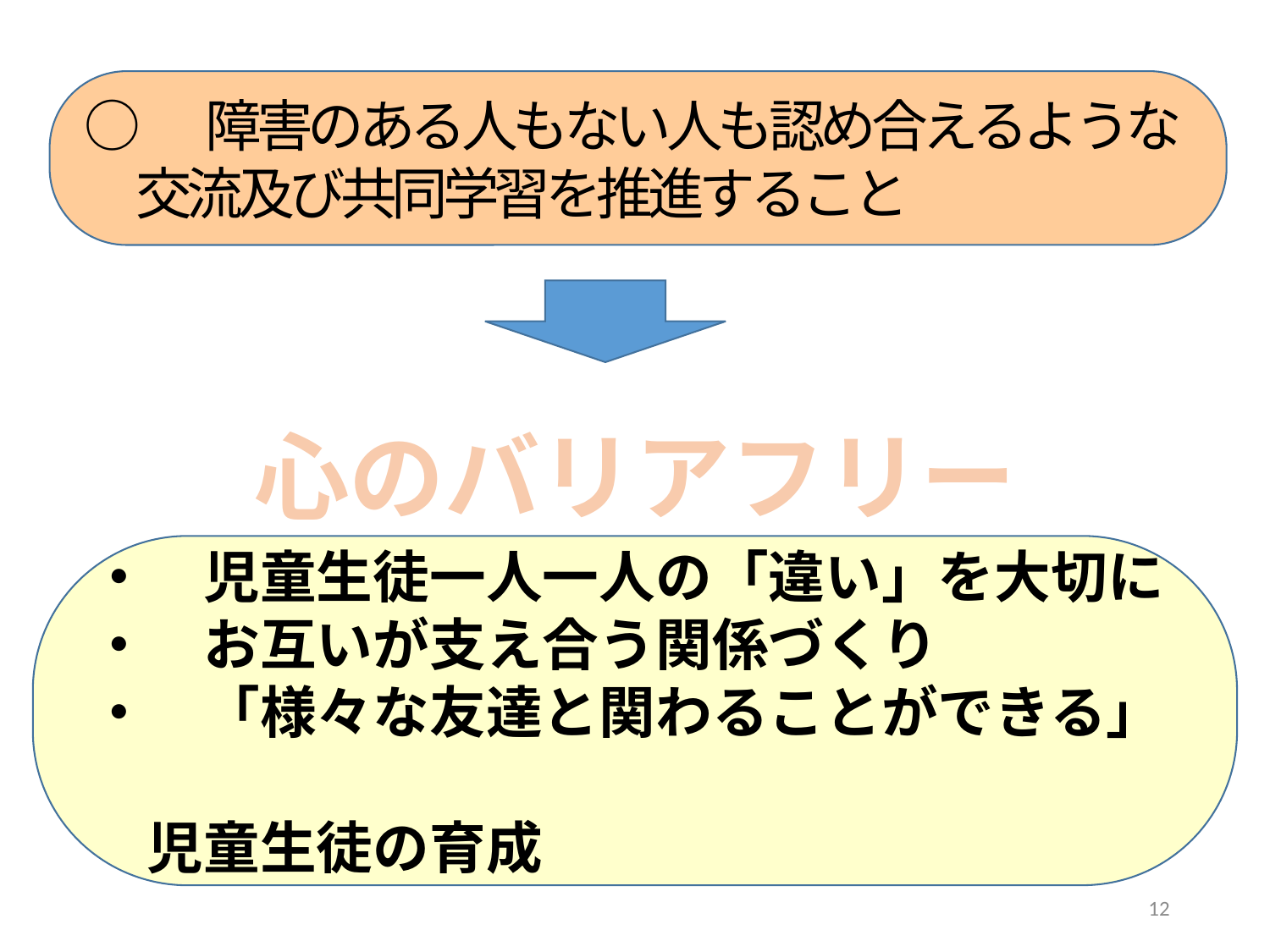

○　障害のある人もない人も認め合えるような
　交流及び共同学習を推進すること

心のバリアフリー
，
・　児童生徒一人一人の「違い」を大切に
・　お互いが支え合う関係づくり
・　「様々な友達と関わることができる」
　児童生徒の育成

12